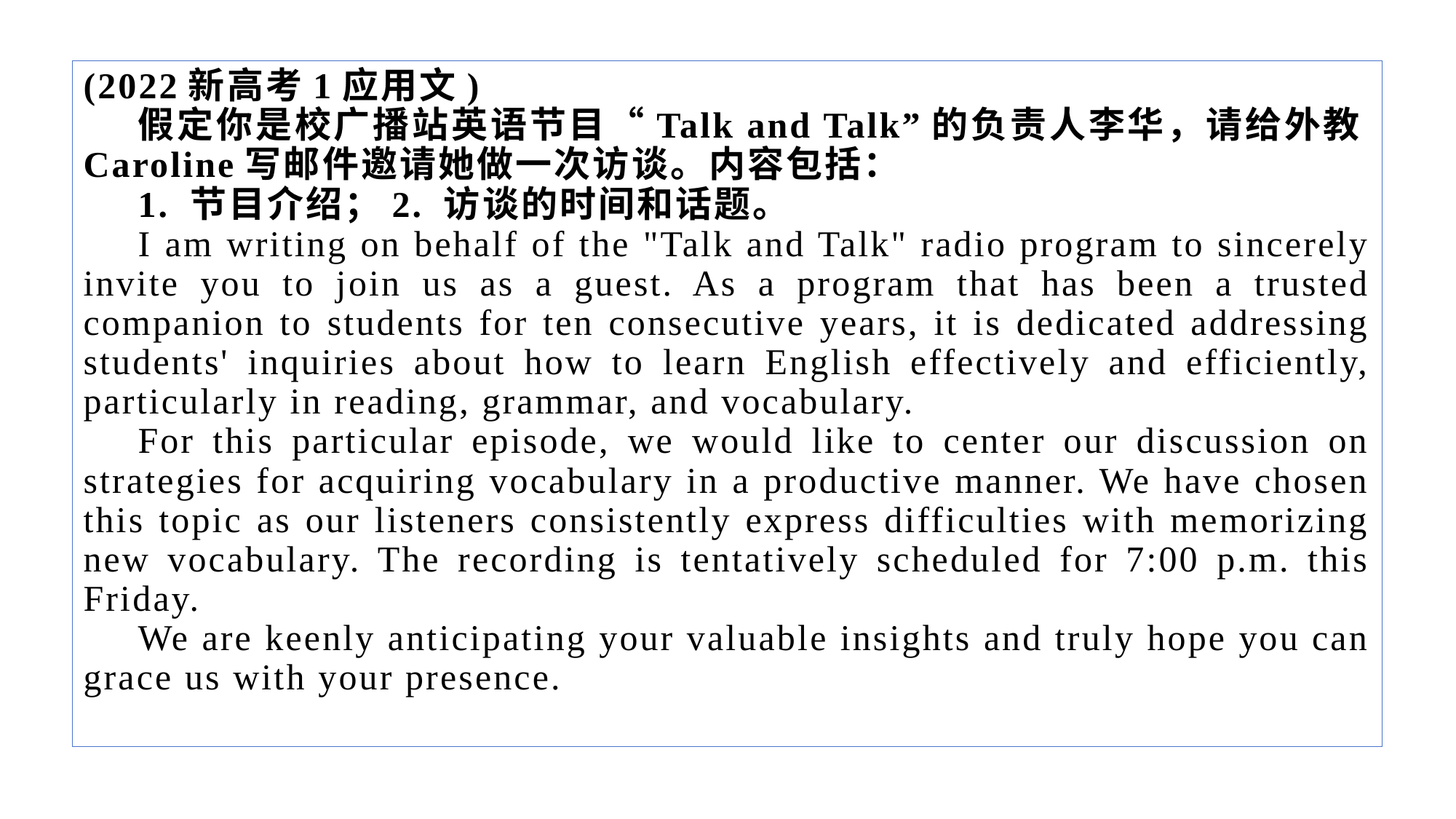

(2022新高考1应用文)
假定你是校广播站英语节目“Talk and Talk”的负责人李华，请给外教Caroline写邮件邀请她做一次访谈。内容包括：
1. 节目介绍；2. 访谈的时间和话题。
I am writing on behalf of the "Talk and Talk" radio program to sincerely invite you to join us as a guest. As a program that has been a trusted companion to students for ten consecutive years, it is dedicated addressing students' inquiries about how to learn English effectively and efficiently, particularly in reading, grammar, and vocabulary.
For this particular episode, we would like to center our discussion on strategies for acquiring vocabulary in a productive manner. We have chosen this topic as our listeners consistently express difficulties with memorizing new vocabulary. The recording is tentatively scheduled for 7:00 p.m. this Friday.
We are keenly anticipating your valuable insights and truly hope you can grace us with your presence.